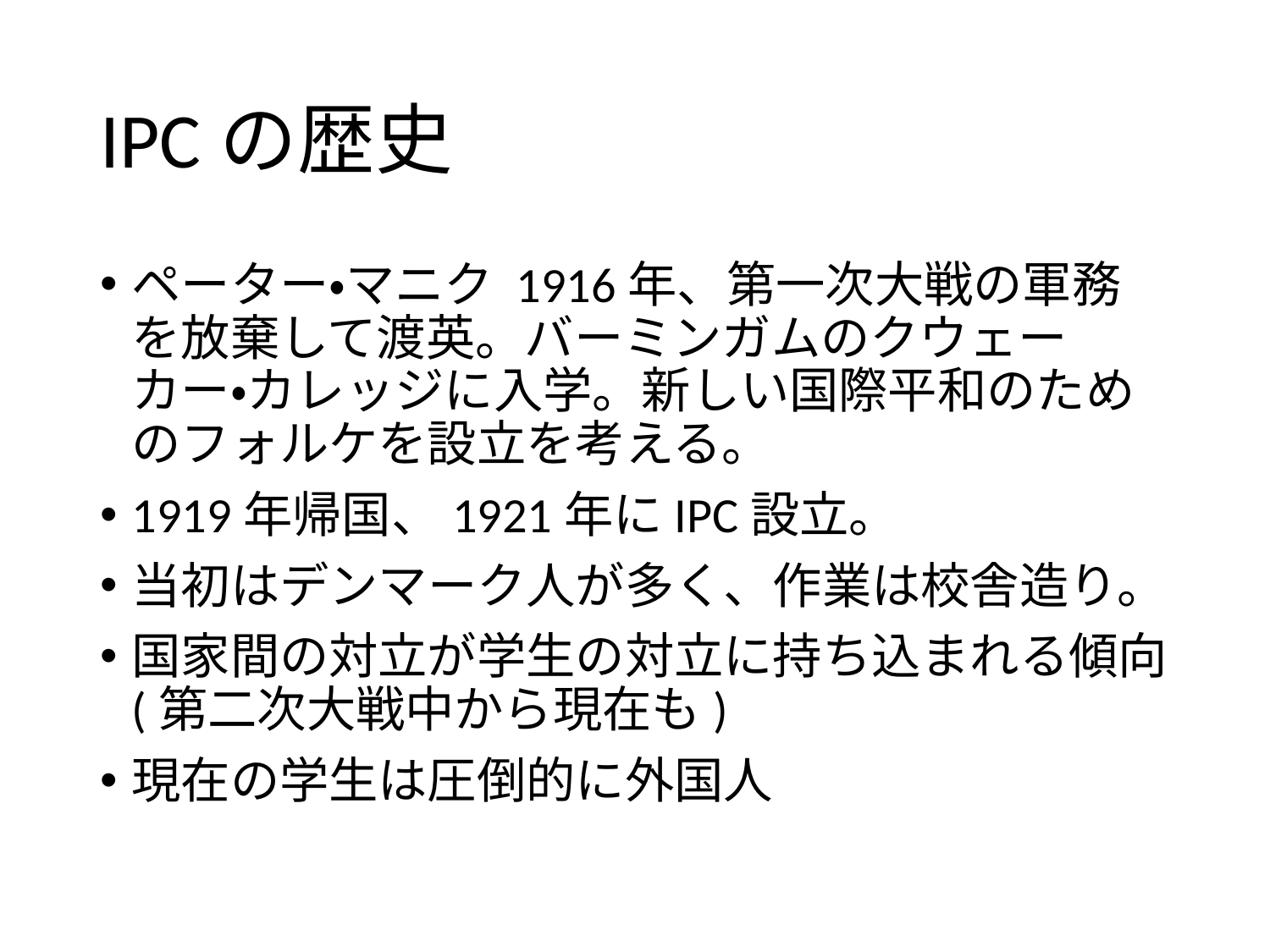

# IPCの歴史
ペーター・マニク 1916年、第一次大戦の軍務を放棄して渡英。バーミンガムのクウェーカー・カレッジに入学。新しい国際平和のためのフォルケを設立を考える。
1919年帰国、1921年にIPC設立。
当初はデンマーク人が多く、作業は校舎造り。
国家間の対立が学生の対立に持ち込まれる傾向(第二次大戦中から現在も)
現在の学生は圧倒的に外国人